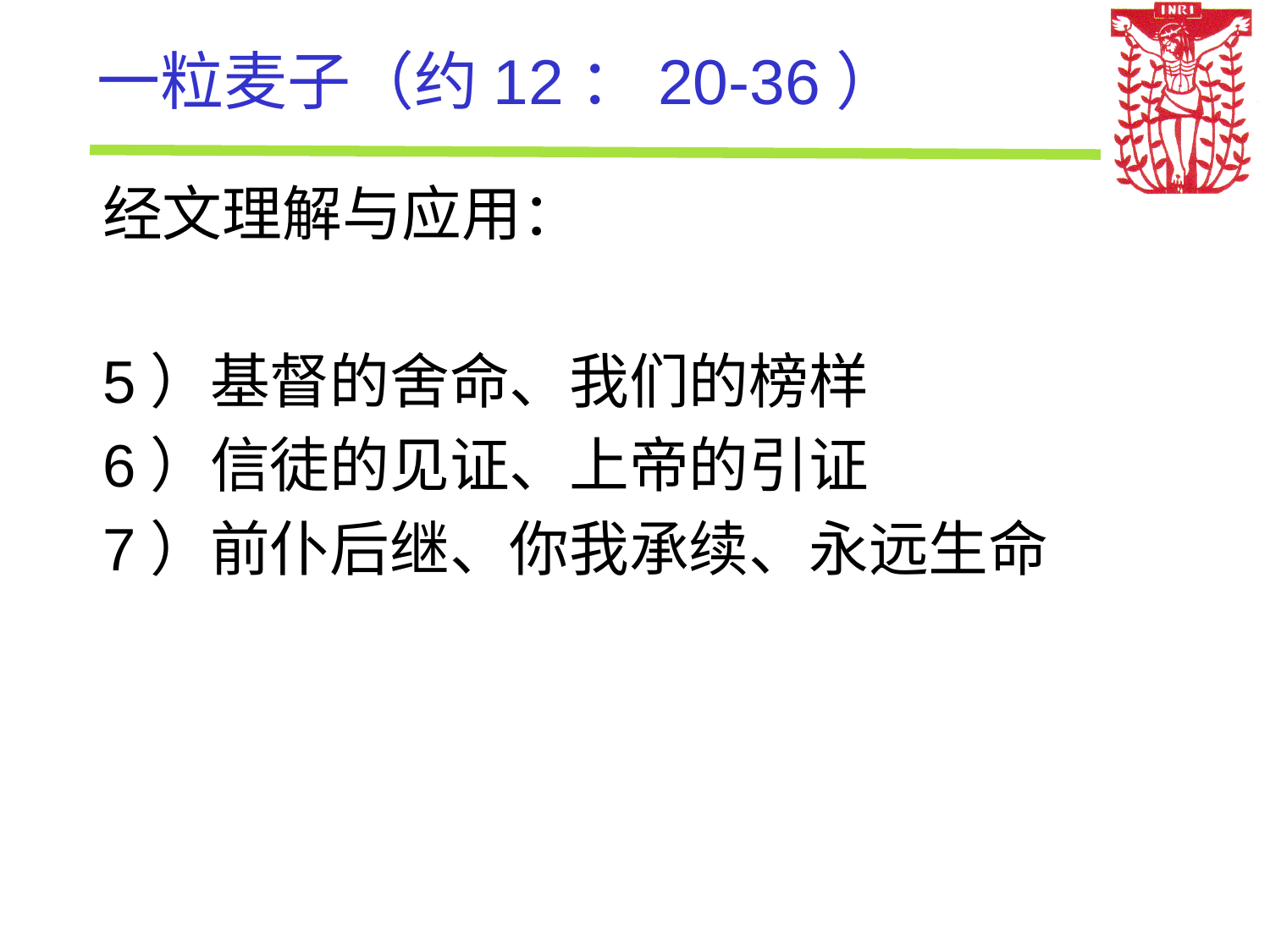

# 一粒麦子（约12：20-36）
经文理解与应用：

5）基督的舍命、我们的榜样
6）信徒的见证、上帝的引证
7）前仆后继、你我承续、永远生命